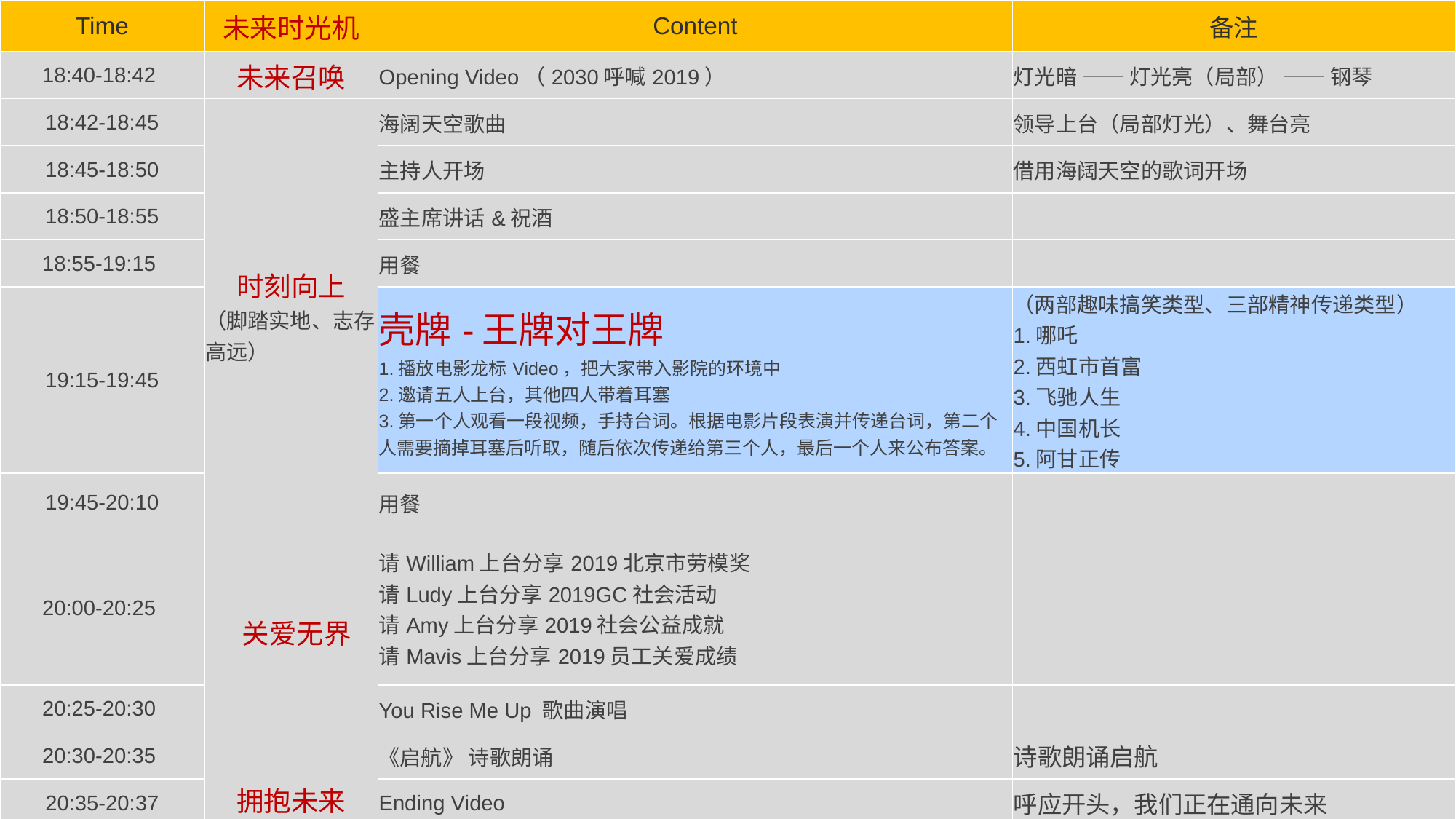

| Time | 未来时光机 | Content | 备注 |
| --- | --- | --- | --- |
| 18:40-18:42 | 未来召唤 | Opening Video（2030呼喊2019） | 灯光暗 —— 灯光亮（局部） —— 钢琴 |
| 18:42-18:45 | 时刻向上 （脚踏实地、志存高远） | 海阔天空歌曲 | 领导上台（局部灯光）、舞台亮 |
| 18:45-18:50 |  | 主持人开场 | 借用海阔天空的歌词开场 |
| 18:50-18:55 |  | 盛主席讲话&祝酒 |  |
| 18:55-19:15 |  | 用餐 |  |
| 19:15-19:45 |  | 壳牌-王牌对王牌 1.播放电影龙标Video，把大家带入影院的环境中 2.邀请五人上台，其他四人带着耳塞 3.第一个人观看一段视频，手持台词。根据电影片段表演并传递台词，第二个人需要摘掉耳塞后听取，随后依次传递给第三个人，最后一个人来公布答案。 | （两部趣味搞笑类型、三部精神传递类型） 1.哪吒 2.西虹市首富 3.飞驰人生 4.中国机长 5.阿甘正传 |
| 19:45-20:10 |  | 用餐 |  |
| 20:00-20:25 | 关爱无界 | 请William上台分享2019北京市劳模奖 请Ludy上台分享2019GC社会活动 请Amy上台分享2019社会公益成就 请Mavis上台分享2019员工关爱成绩 |  |
| 20:25-20:30 |  | You Rise Me Up 歌曲演唱 |  |
| 20:30-20:35 | 拥抱未来 | 《启航》 诗歌朗诵 | 诗歌朗诵启航 |
| 20:35-20:37 |  | Ending Video | 呼应开头，我们正在通向未来 |
| 20:37-20:40 |  | 《拥抱未来》歌曲 | 高潮收尾 |